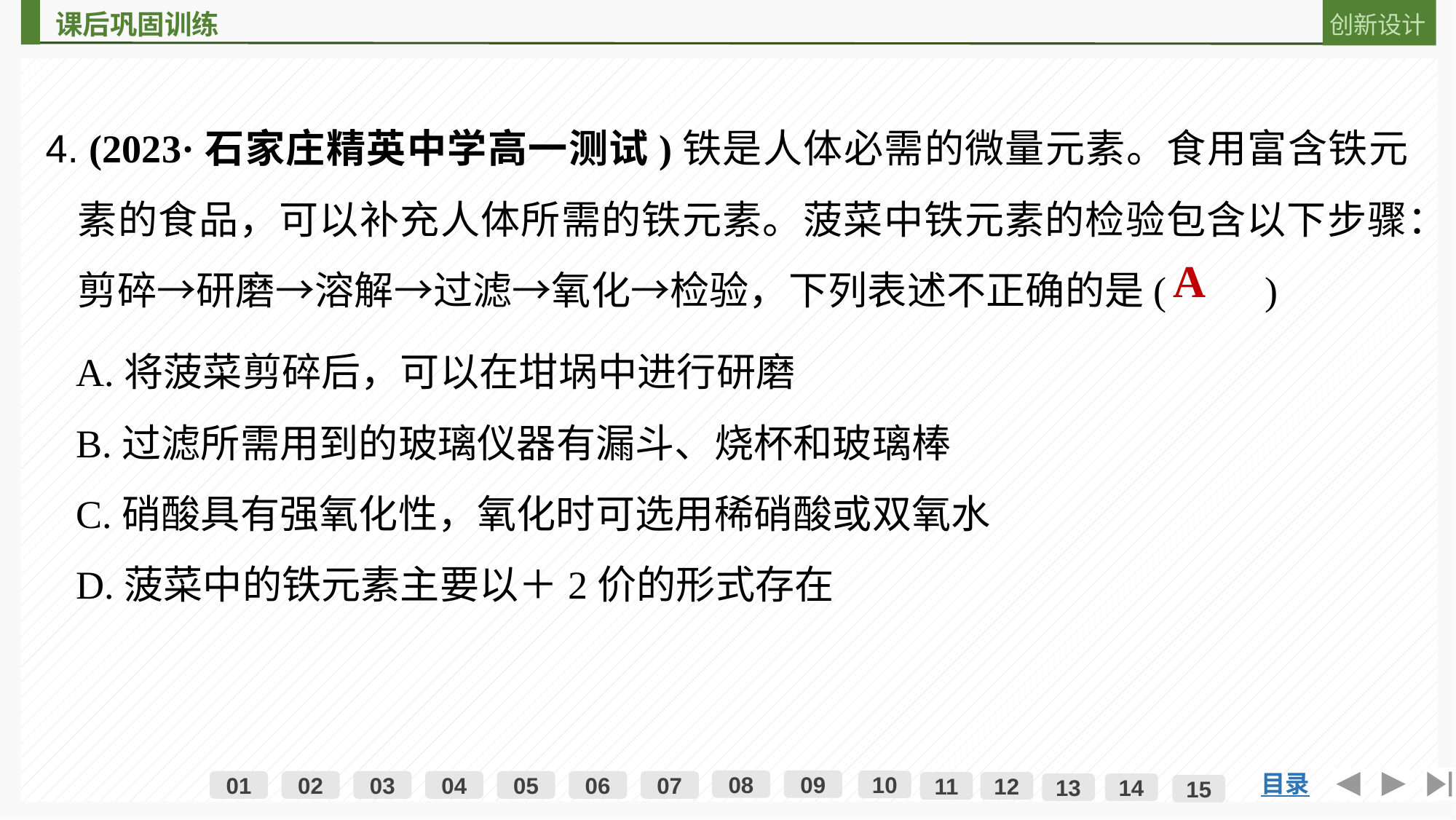

4. (2023·石家庄精英中学高一测试)铁是人体必需的微量元素。食用富含铁元素的食品，可以补充人体所需的铁元素。菠菜中铁元素的检验包含以下步骤：剪碎→研磨→溶解→过滤→氧化→检验，下列表述不正确的是(　　)
A
A.将菠菜剪碎后，可以在坩埚中进行研磨
B.过滤所需用到的玻璃仪器有漏斗、烧杯和玻璃棒
C.硝酸具有强氧化性，氧化时可选用稀硝酸或双氧水
D.菠菜中的铁元素主要以＋2价的形式存在